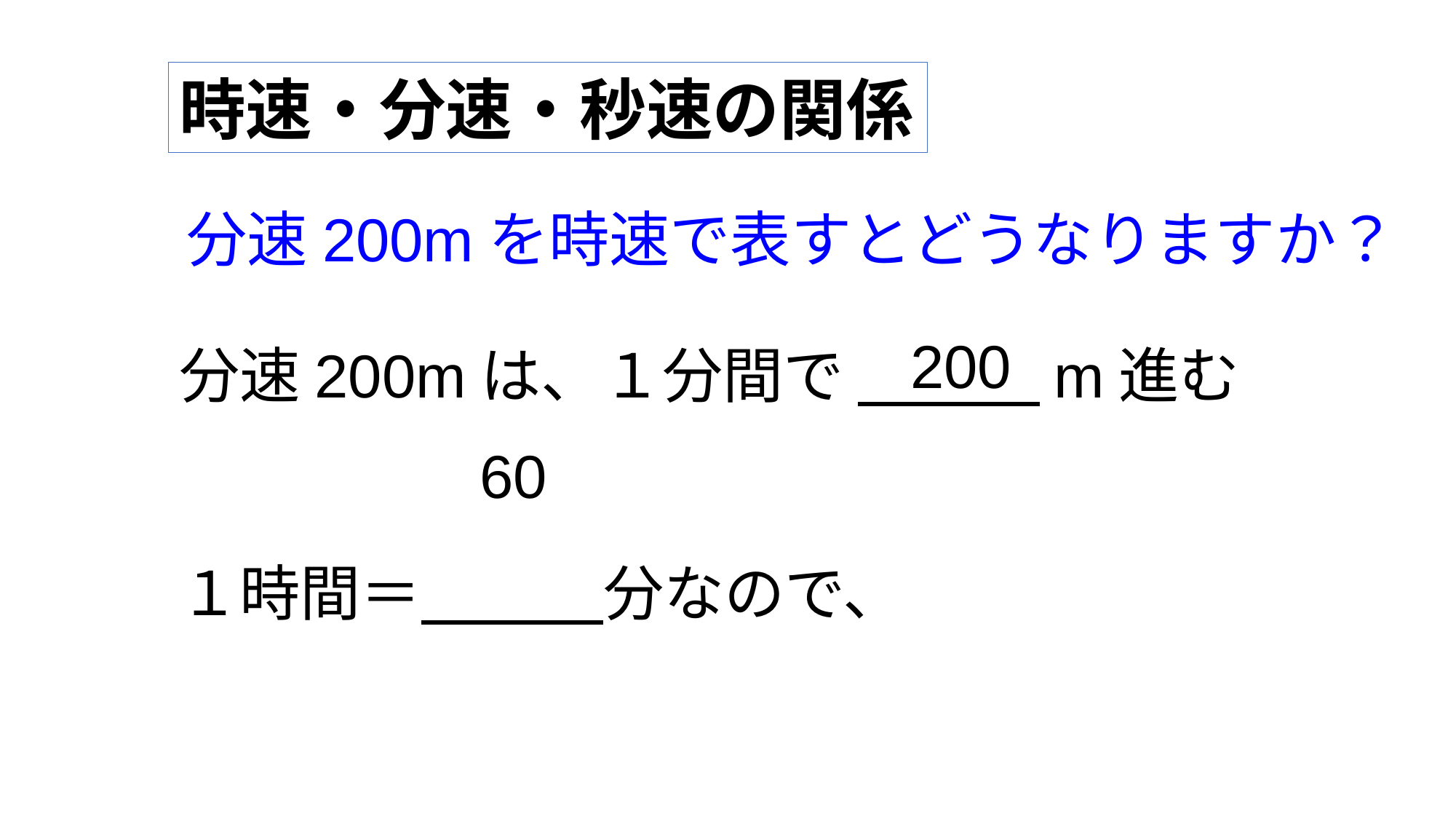

時速・分速・秒速の関係
分速200mを時速で表すとどうなりますか？
分速200mは、１分間で 　　　m進む
１時間＝　　　分なので、
200
60